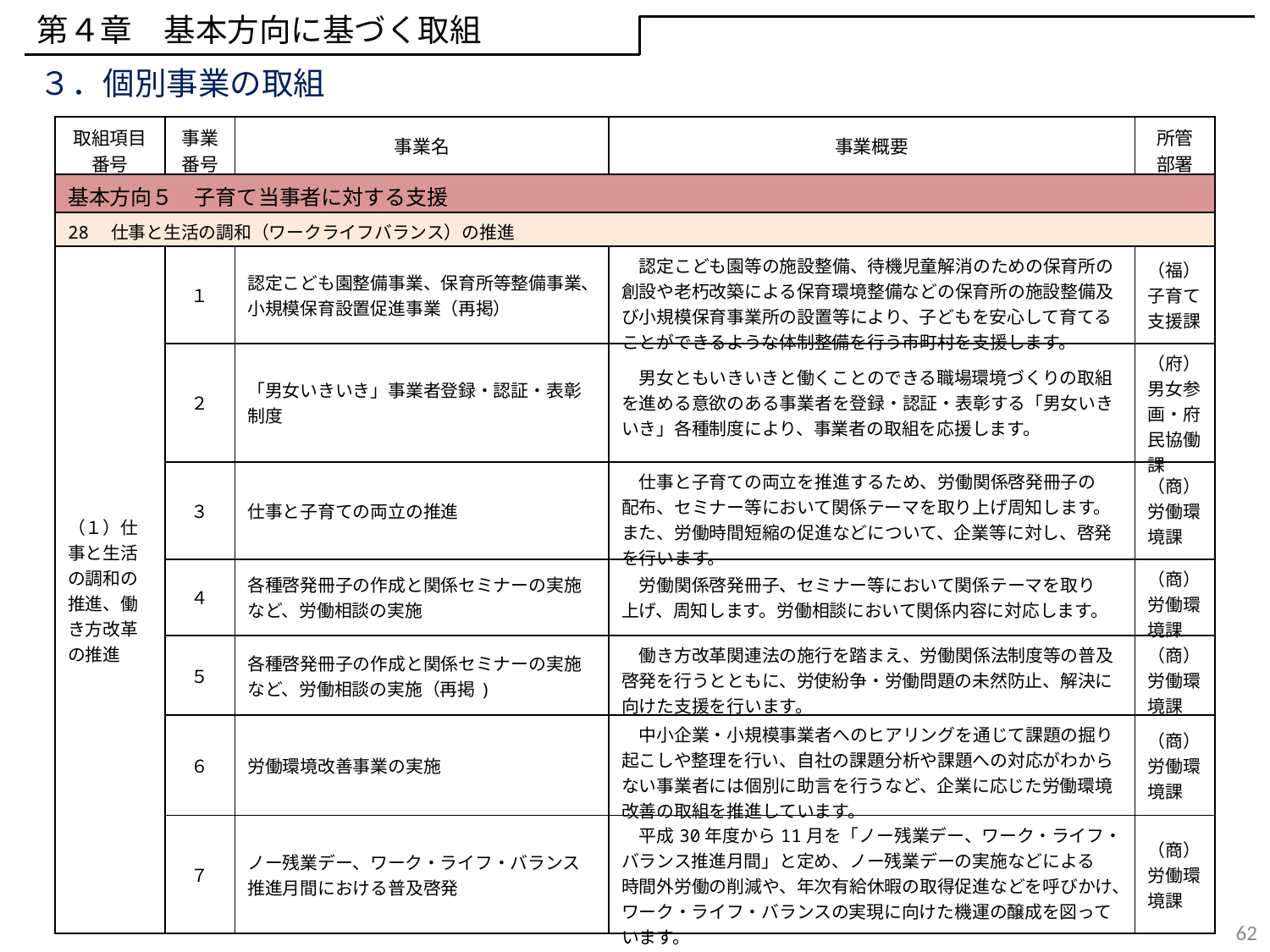

第４章　基本方向に基づく取組
３．個別事業の取組
| 取組項目 番号 | 事業 番号 | 事業名 | 事業概要 | 所管 部署 |
| --- | --- | --- | --- | --- |
| 基本方向５　子育て当事者に対する支援 |  |  |  |  |
| 28　仕事と生活の調和（ワークライフバランス）の推進 |  |  |  |  |
| （１）仕事と生活の調和の推進、働き方改革の推進 | １ | 認定こども園整備事業、保育所等整備事業、小規模保育設置促進事業（再掲） | 認定こども園等の施設整備、待機児童解消のための保育所の創設や老朽改築による保育環境整備などの保育所の施設整備及び小規模保育事業所の設置等により、子どもを安心して育てることができるような体制整備を行う市町村を支援します。 | （福）子育て支援課 |
| （１）仕事と生活の調和の推進、働き方改革の推進 | ２ | 「男女いきいき」事業者登録・認証・表彰制度 | 男女ともいきいきと働くことのできる職場環境づくりの取組を進める意欲のある事業者を登録・認証・表彰する「男女いきいき」各種制度により、事業者の取組を応援します。 | （府）男女参画・府民協働課 |
|  | ３ | 仕事と子育ての両立の推進 | 仕事と子育ての両立を推進するため、労働関係啓発冊子の 配布、セミナー等において関係テーマを取り上げ周知します。また、労働時間短縮の促進などについて、企業等に対し、啓発を行います。 | （商）労働環境課 |
|  | ４ | 各種啓発冊子の作成と関係セミナーの実施など、労働相談の実施 | 労働関係啓発冊子、セミナー等において関係テーマを取り 上げ、周知します。労働相談において関係内容に対応します。 | （商）労働環境課 |
|  | ５ | 各種啓発冊子の作成と関係セミナーの実施など、労働相談の実施（再掲) | 働き方改革関連法の施行を踏まえ、労働関係法制度等の普及啓発を行うとともに、労使紛争・労働問題の未然防止、解決に向けた支援を行います。 | （商）労働環境課 |
|  | ６ | 労働環境改善事業の実施 | 中小企業・小規模事業者へのヒアリングを通じて課題の掘り起こしや整理を行い、自社の課題分析や課題への対応がわからない事業者には個別に助言を行うなど、企業に応じた労働環境改善の取組を推進しています。 | （商）労働環境課 |
|  | ７ | ノー残業デー、ワーク・ライフ・バランス推進月間における普及啓発 | 平成30年度から11月を「ノー残業デー、ワーク・ライフ・ バランス推進月間」と定め、ノー残業デーの実施などによる 時間外労働の削減や、年次有給休暇の取得促進などを呼びかけ、ワーク・ライフ・バランスの実現に向けた機運の醸成を図っています。 | （商）労働環境課 |
62